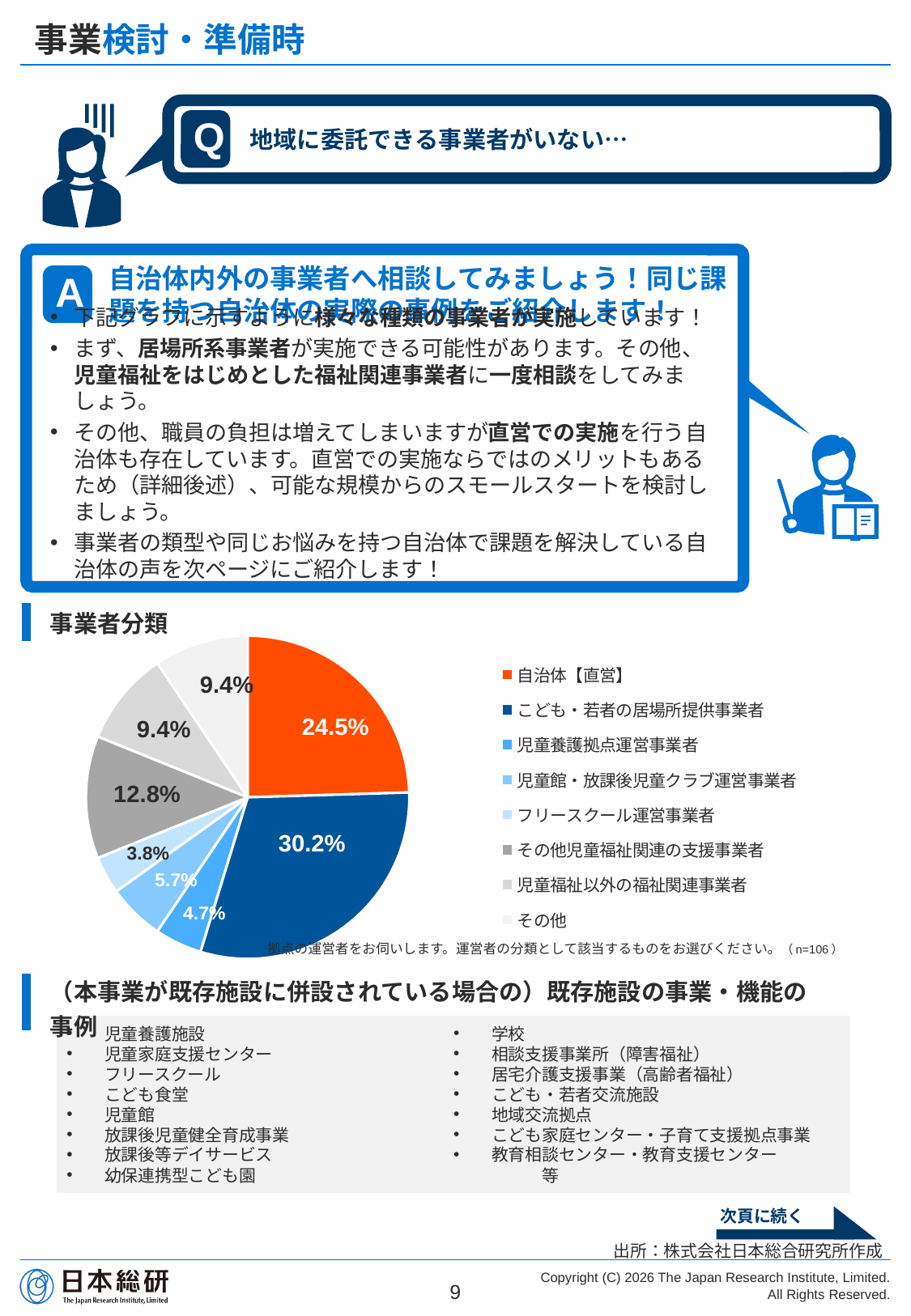

# 事業検討・準備時

Q
地域に委託できる事業者がいない…

自治体内外の事業者へ相談してみましょう！同じ課題を持つ自治体の実際の事例をご紹介します！
A
下記グラフに示すように様々な種類の事業者が実施しています！
まず、居場所系事業者が実施できる可能性があります。その他、児童福祉をはじめとした福祉関連事業者に一度相談をしてみましょう。
その他、職員の負担は増えてしまいますが直営での実施を行う自治体も存在しています。直営での実施ならではのメリットもあるため（詳細後述）、可能な規模からのスモールスタートを検討しましょう。
事業者の類型や同じお悩みを持つ自治体で課題を解決している自治体の声を次ページにご紹介します！

| 事業者分類 |
| --- |

### Chart

| Category | 列1 | 列2 |
|---|---|---|
| 自治体【直営】 | 24.5283018867925 | 0.245 |
| こども・若者の居場所提供事業者 | 30.18867924528302 | 30.0 |
| 児童養護拠点運営事業者 | 4.716981132075472 | 4.716981132075472 |
| 児童館・放課後児童クラブ運営事業者 | 5.660377358490567 | 5.660377358490567 |
| フリースクール運営事業者 | 3.7735849056603774 | 3.7735849056603774 |
| その他児童福祉関連の支援事業者 | 12.264150943396226 | 12.264150943396226 |
| 児童福祉以外の福祉関連事業者 | 9.433962264150944 | 9.433962264150944 |
| その他 | 9.433962264150944 | 9.433962264150944 |
9.4%
24.5%
9.4%
12.8%
30.2%
3.8%
5.7%
4.7%
拠点の運営者をお伺いします。運営者の分類として該当するものをお選びください。（n=106）
| （本事業が既存施設に併設されている場合の）既存施設の事業・機能の事例 |
| --- |
児童養護施設
児童家庭支援センター
フリースクール
こども食堂
児童館
放課後児童健全育成事業
放課後等デイサービス
幼保連携型こども園
学校
相談支援事業所（障害福祉）
居宅介護支援事業（高齢者福祉）
こども・若者交流施設
地域交流拠点
こども家庭センター・子育て支援拠点事業
教育相談センター・教育支援センター　　　　　　等
次頁に続く

出所：株式会社日本総合研究所作成